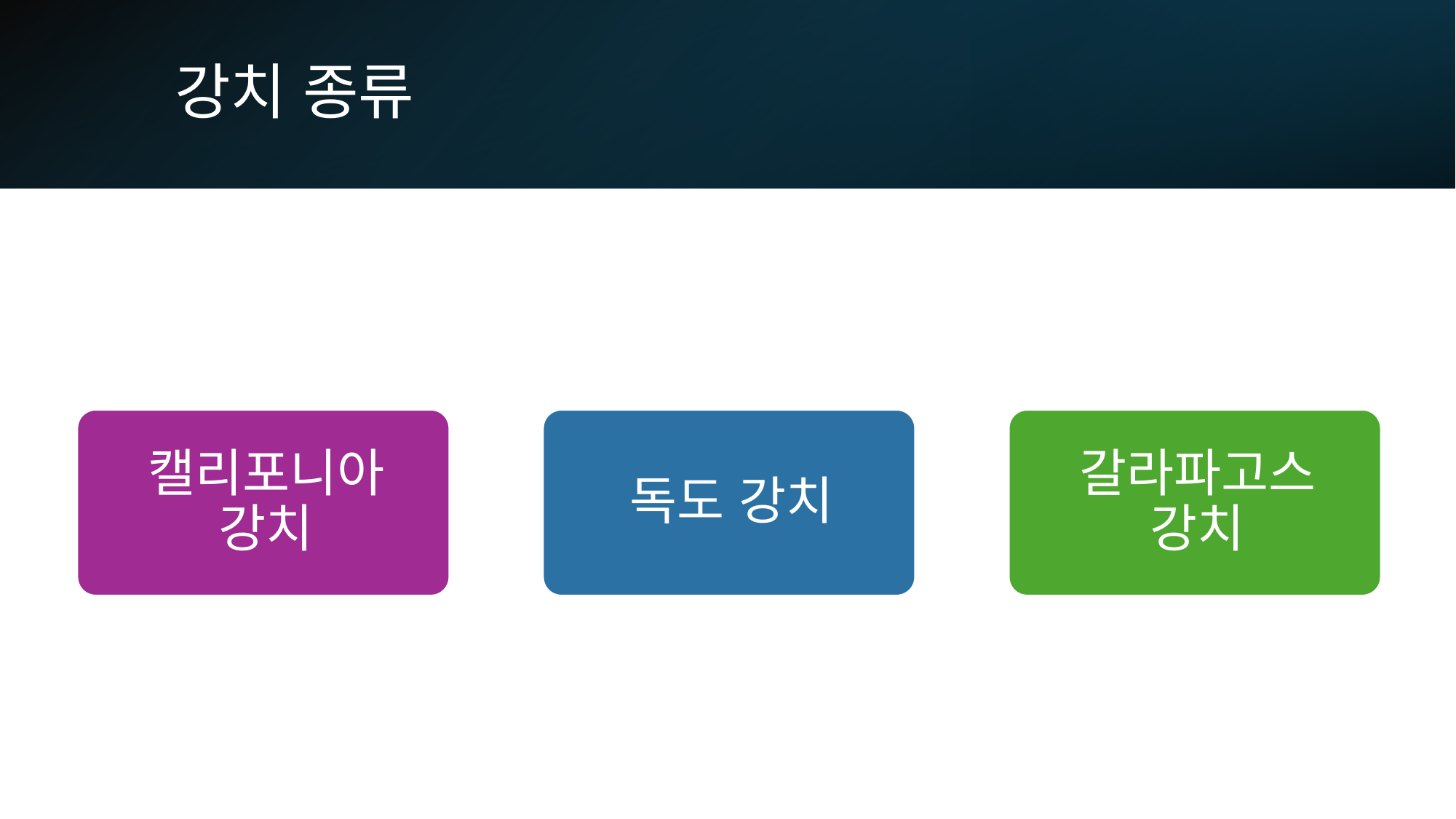

# 강치 종류
캘리포니아 강치
독도 강치
갈라파고스 강치